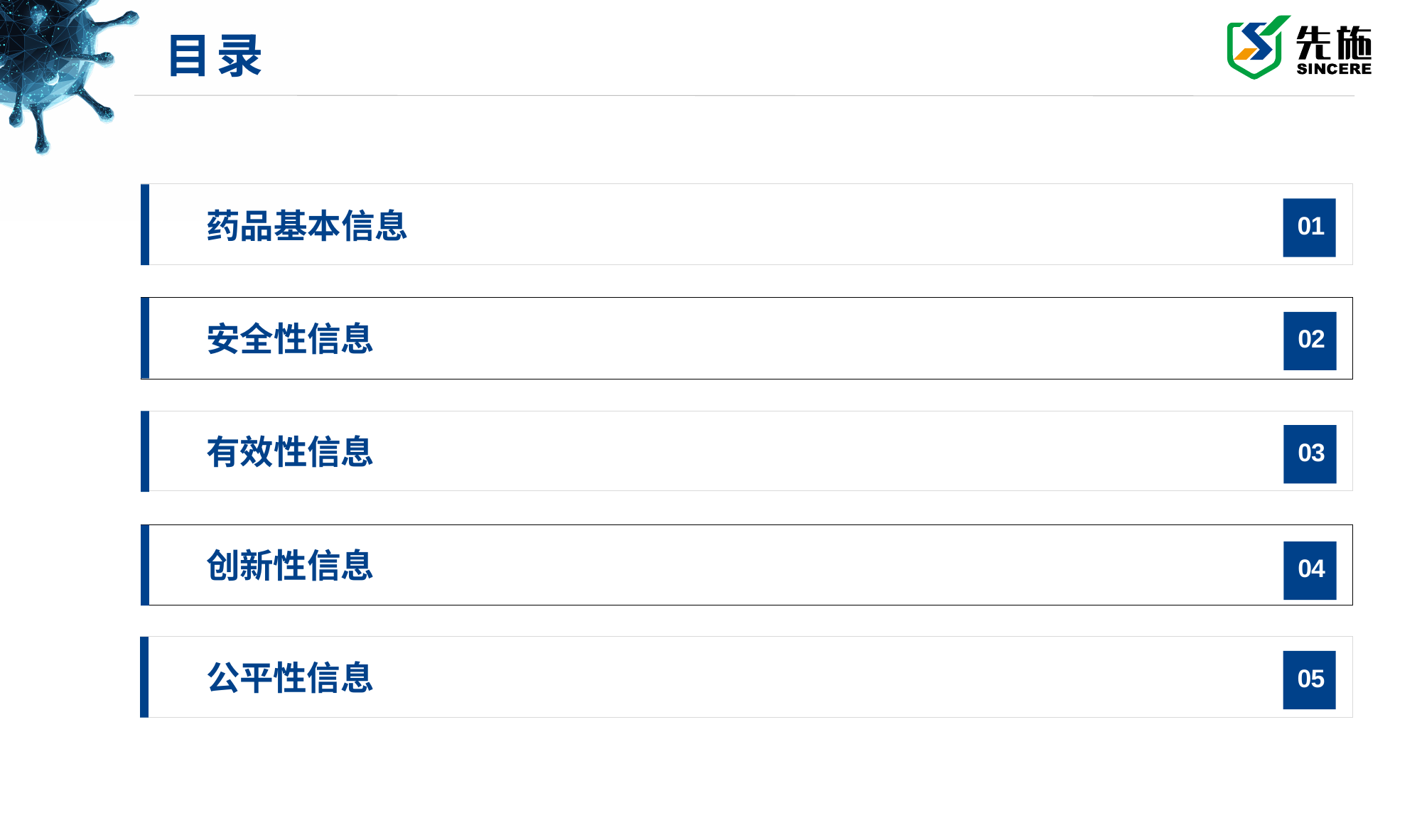

目录
| 药品基本信息 |
| --- |

01
| 安全性信息 |
| --- |

02
| 有效性信息 |
| --- |

03
| 创新性信息 |
| --- |

04
| 公平性信息 |
| --- |

05